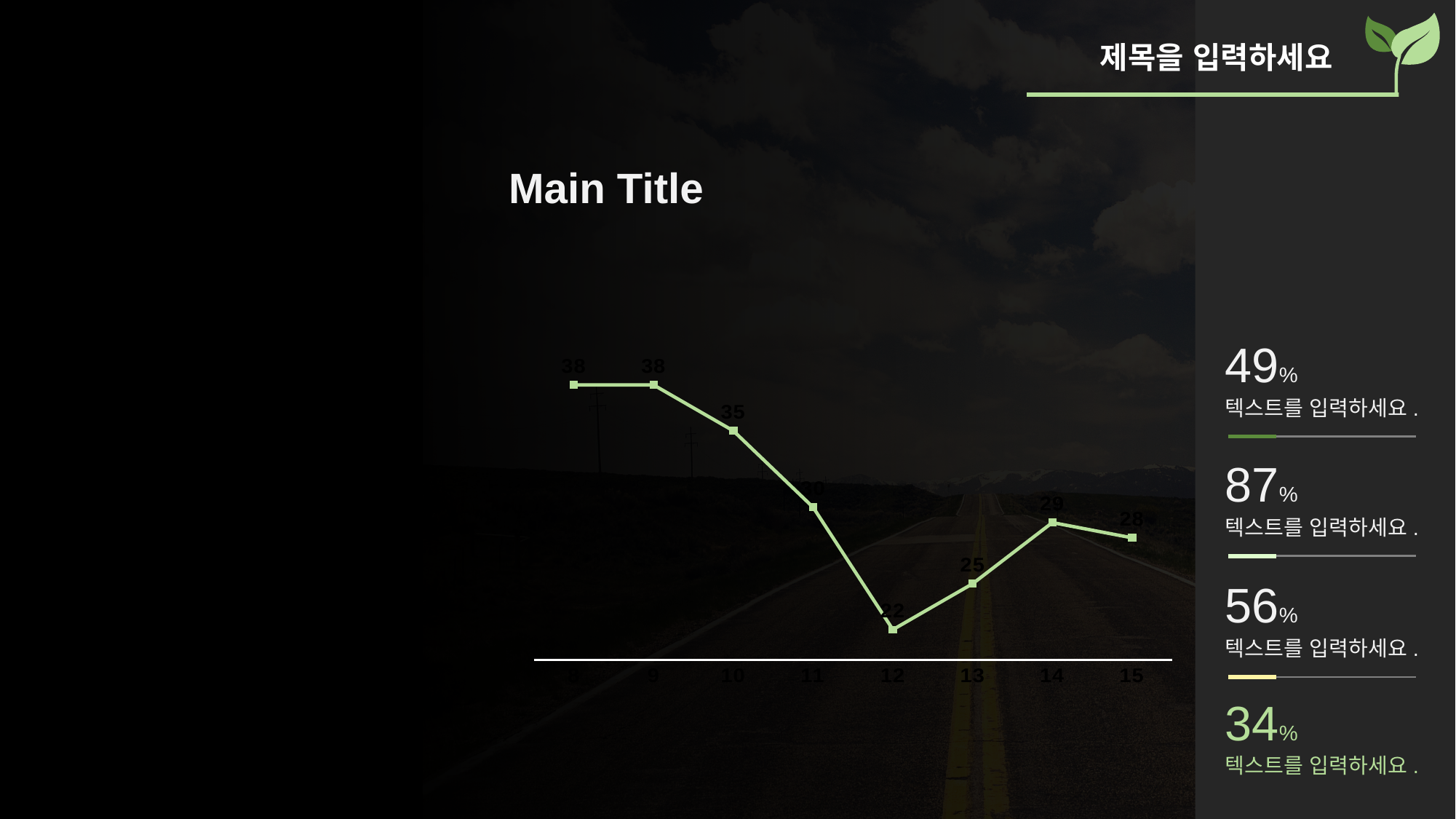

49%
텍스트를 입력하세요.
87%
텍스트를 입력하세요.
56%
텍스트를 입력하세요.
34%
텍스트를 입력하세요.

제목을 입력하세요

Main Title

### Chart

| Category | 1 |
|---|---|
| 8 | 38.0 |
| 9 | 38.0 |
| 10 | 35.0 |
| 11 | 30.0 |
| 12 | 22.0 |
| 13 | 25.0 |
| 14 | 29.0 |
| 15 | 28.0 |